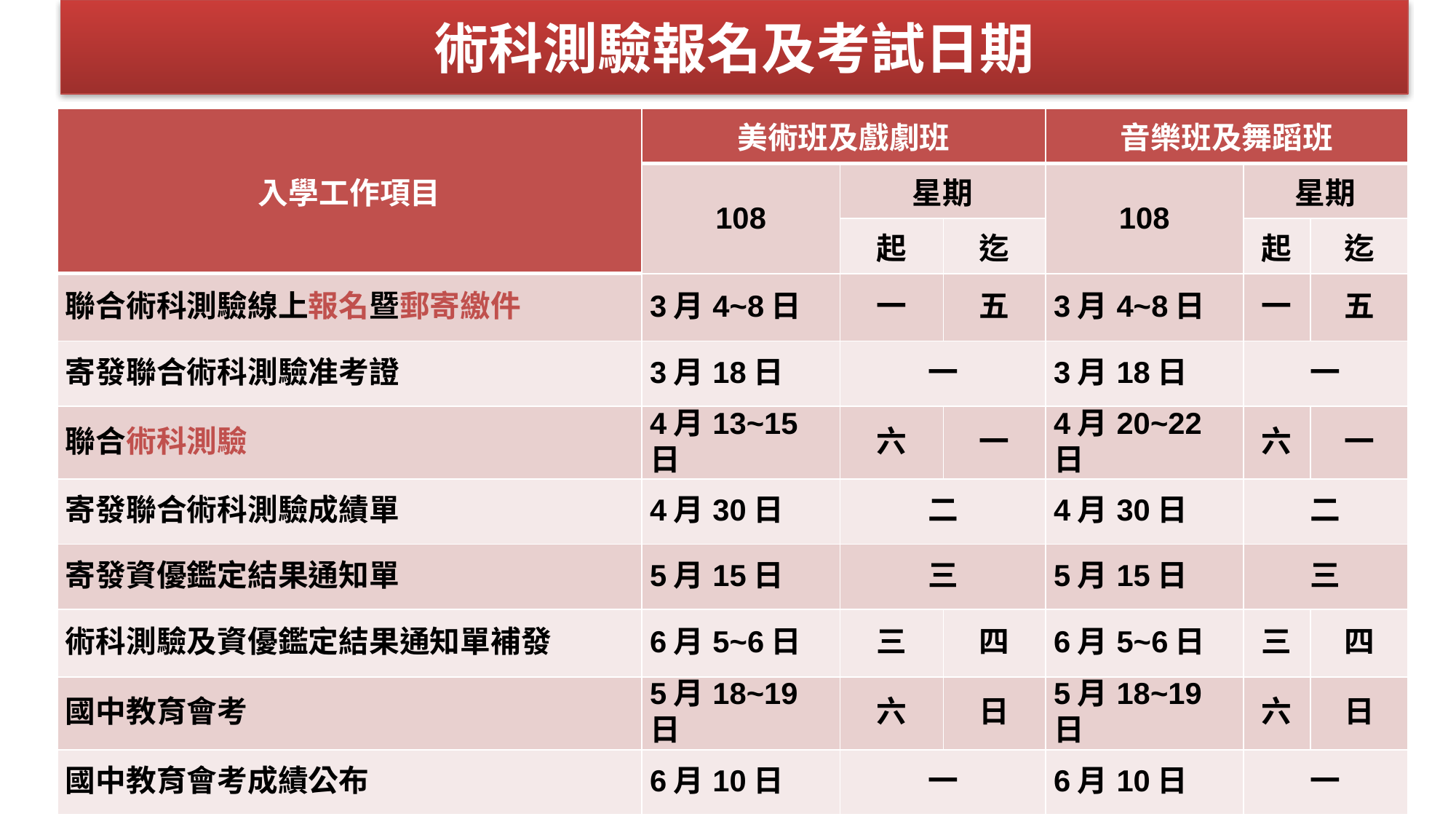

# 術科測驗報名及考試日期
| 入學工作項目 | 美術班及戲劇班 |  |  | 音樂班及舞蹈班 |  |  |
| --- | --- | --- | --- | --- | --- | --- |
|  | 108 | 星期 |  | 108 | 星期 |  |
|  |  | 起 | 迄 |  | 起 | 迄 |
| 聯合術科測驗線上報名暨郵寄繳件 | 3月4~8日 | 一 | 五 | 3月4~8日 | 一 | 五 |
| 寄發聯合術科測驗准考證 | 3月18日 | 一 |  | 3月18日 | 一 |  |
| 聯合術科測驗 | 4月13~15日 | 六 | 一 | 4月20~22日 | 六 | 一 |
| 寄發聯合術科測驗成績單 | 4月30日 | 二 |  | 4月30日 | 二 |  |
| 寄發資優鑑定結果通知單 | 5月15日 | 三 |  | 5月15日 | 三 |  |
| 術科測驗及資優鑑定結果通知單補發 | 6月5~6日 | 三 | 四 | 6月5~6日 | 三 | 四 |
| 國中教育會考 | 5月18~19日 | 六 | 日 | 5月18~19日 | 六 | 日 |
| 國中教育會考成績公布 | 6月10日 | 一 |  | 6月10日 | 一 |  |
3